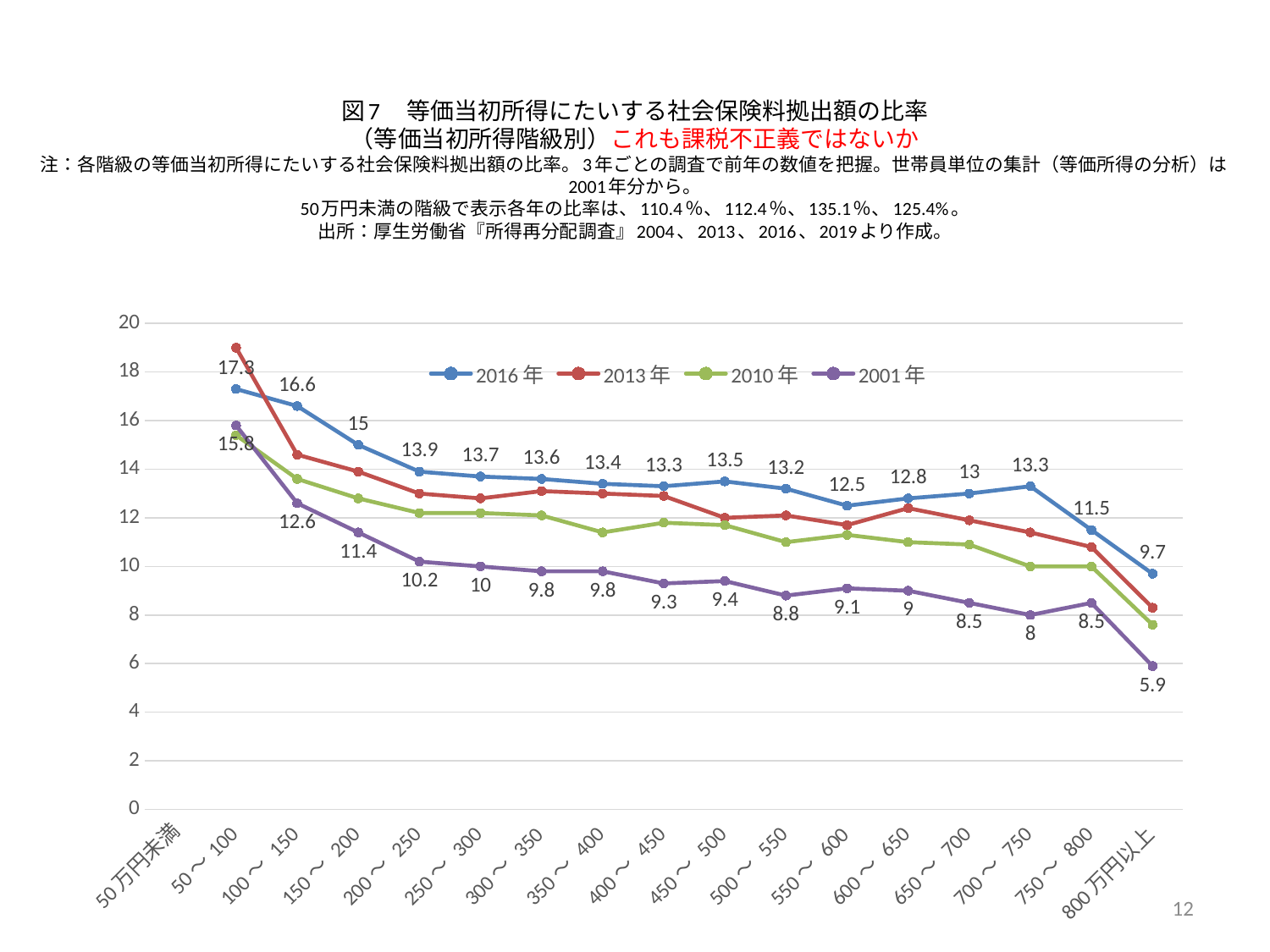

# 図7　等価当初所得にたいする社会保険料拠出額の比率 （等価当初所得階級別）これも課税不正義ではないか 注：各階級の等価当初所得にたいする社会保険料拠出額の比率。3年ごとの調査で前年の数値を把握。世帯員単位の集計（等価所得の分析）は2001年分から。 50万円未満の階級で表示各年の比率は、110.4％、112.4％、135.1％、125.4%。 出所：厚生労働省『所得再分配調査』2004、2013、2016、2019より作成。

### Chart

| Category | 2016年 | 2013年 | 2010年 | 2001年 |
|---|---|---|---|---|
| 50万円未満 | None | None | None | None |
| 50～100  | 17.3 | 19.0 | 15.4 | 15.8 |
| 100～ 150  | 16.6 | 14.6 | 13.6 | 12.6 |
| 150～ 200  | 15.0 | 13.9 | 12.8 | 11.4 |
| 200～ 250  | 13.9 | 13.0 | 12.2 | 10.2 |
| 250～ 300  | 13.7 | 12.8 | 12.2 | 10.0 |
| 300～ 350  | 13.6 | 13.1 | 12.1 | 9.8 |
| 350～ 400  | 13.4 | 13.0 | 11.4 | 9.8 |
| 400～ 450  | 13.3 | 12.9 | 11.8 | 9.3 |
| 450～ 500  | 13.5 | 12.0 | 11.7 | 9.4 |
| 500～ 550  | 13.2 | 12.1 | 11.0 | 8.8 |
| 550～ 600  | 12.5 | 11.7 | 11.3 | 9.1 |
| 600～ 650  | 12.8 | 12.4 | 11.0 | 9.0 |
| 650～ 700  | 13.0 | 11.9 | 10.9 | 8.5 |
| 700～ 750  | 13.3 | 11.4 | 10.0 | 8.0 |
| 750～ 800  | 11.5 | 10.8 | 10.0 | 8.5 |
| 800万円以上  | 9.7 | 8.3 | 7.6 | 5.9 |
12